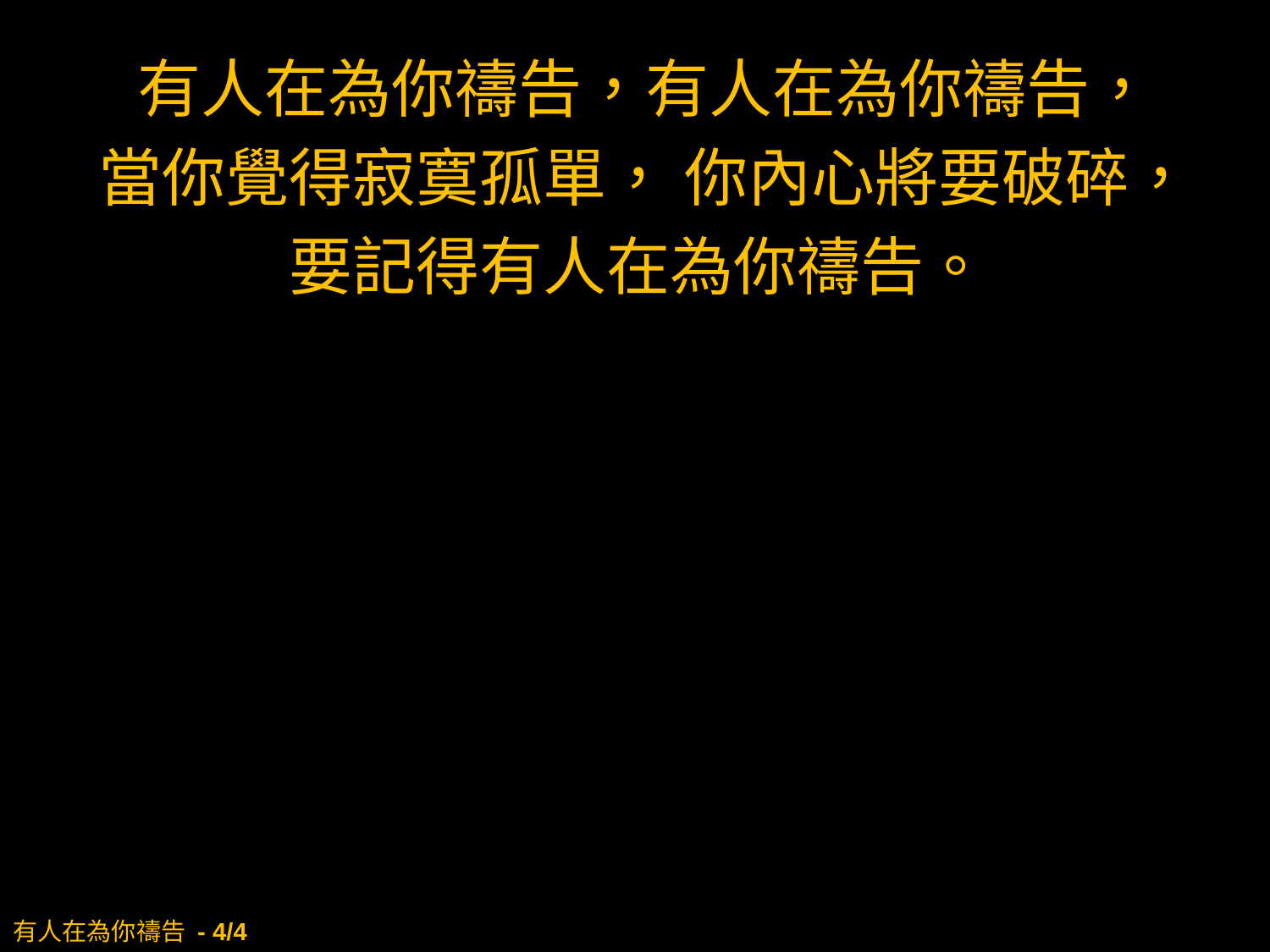

有人在為你禱告，有人在為你禱告，
當你覺得寂寞孤單， 你內心將要破碎，
要記得有人在為你禱告。
# 有人在為你禱告 - 4/4